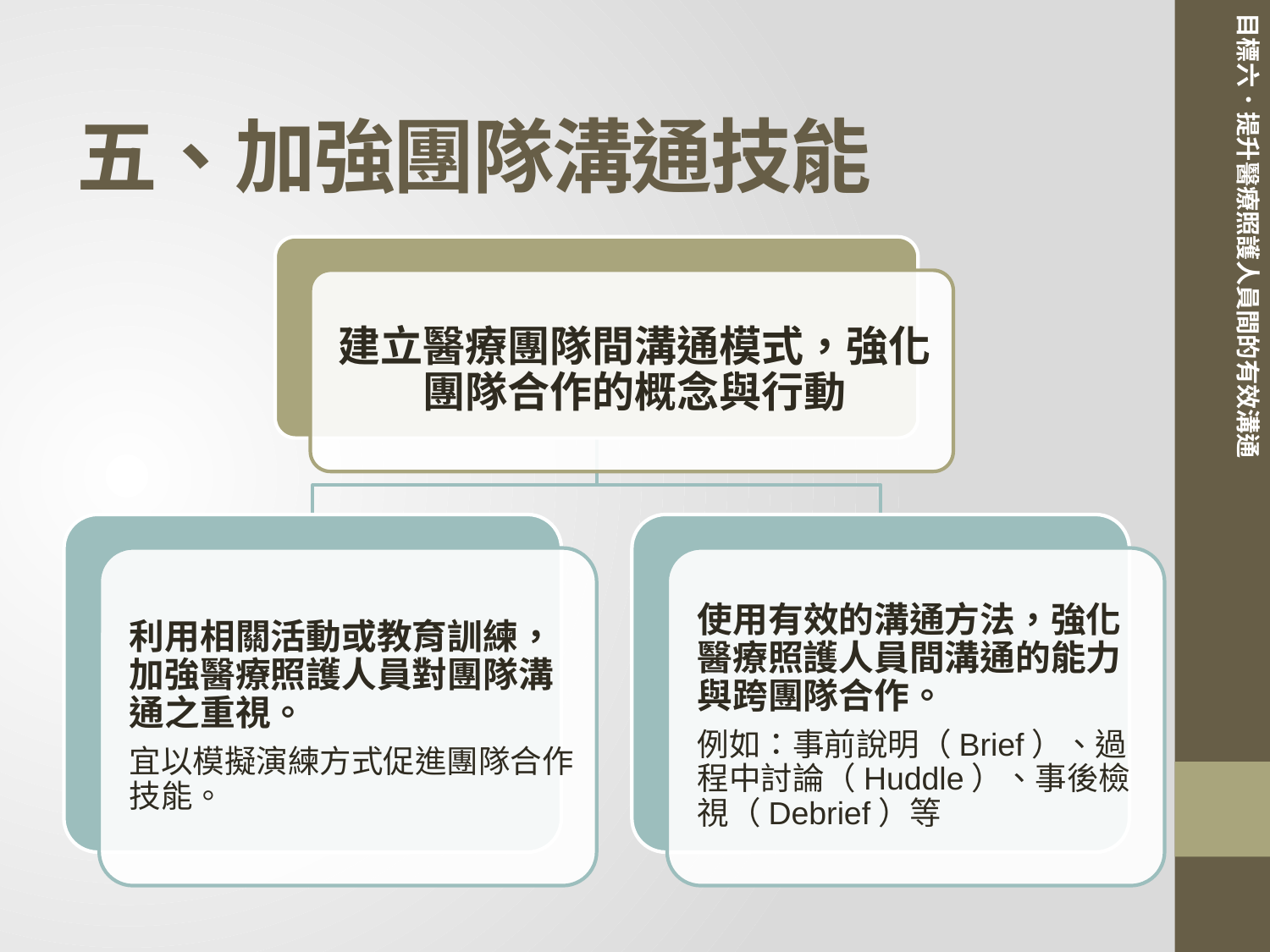

# 五、加強團隊溝通技能
建立醫療團隊間溝通模式，強化團隊合作的概念與行動
利用相關活動或教育訓練，加強醫療照護人員對團隊溝通之重視。
宜以模擬演練方式促進團隊合作技能。
使用有效的溝通方法，強化醫療照護人員間溝通的能力與跨團隊合作。
例如：事前說明（Brief）、過程中討論（Huddle）、事後檢視（Debrief）等